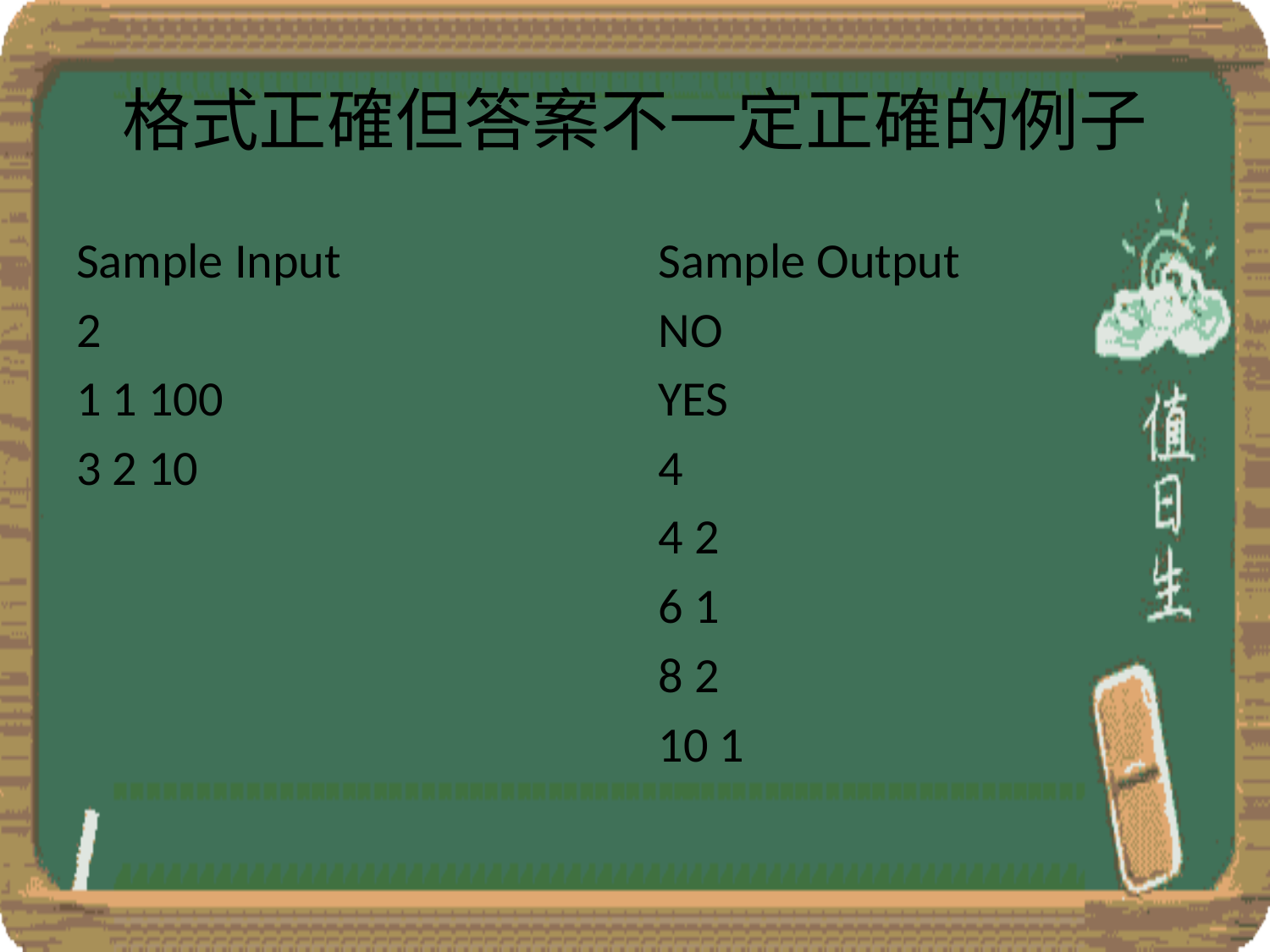

# 格式正確但答案不一定正確的例子
Sample Input
2
1 1 100
3 2 10
Sample Output
NO
YES
4
4 2
6 1
8 2
10 1